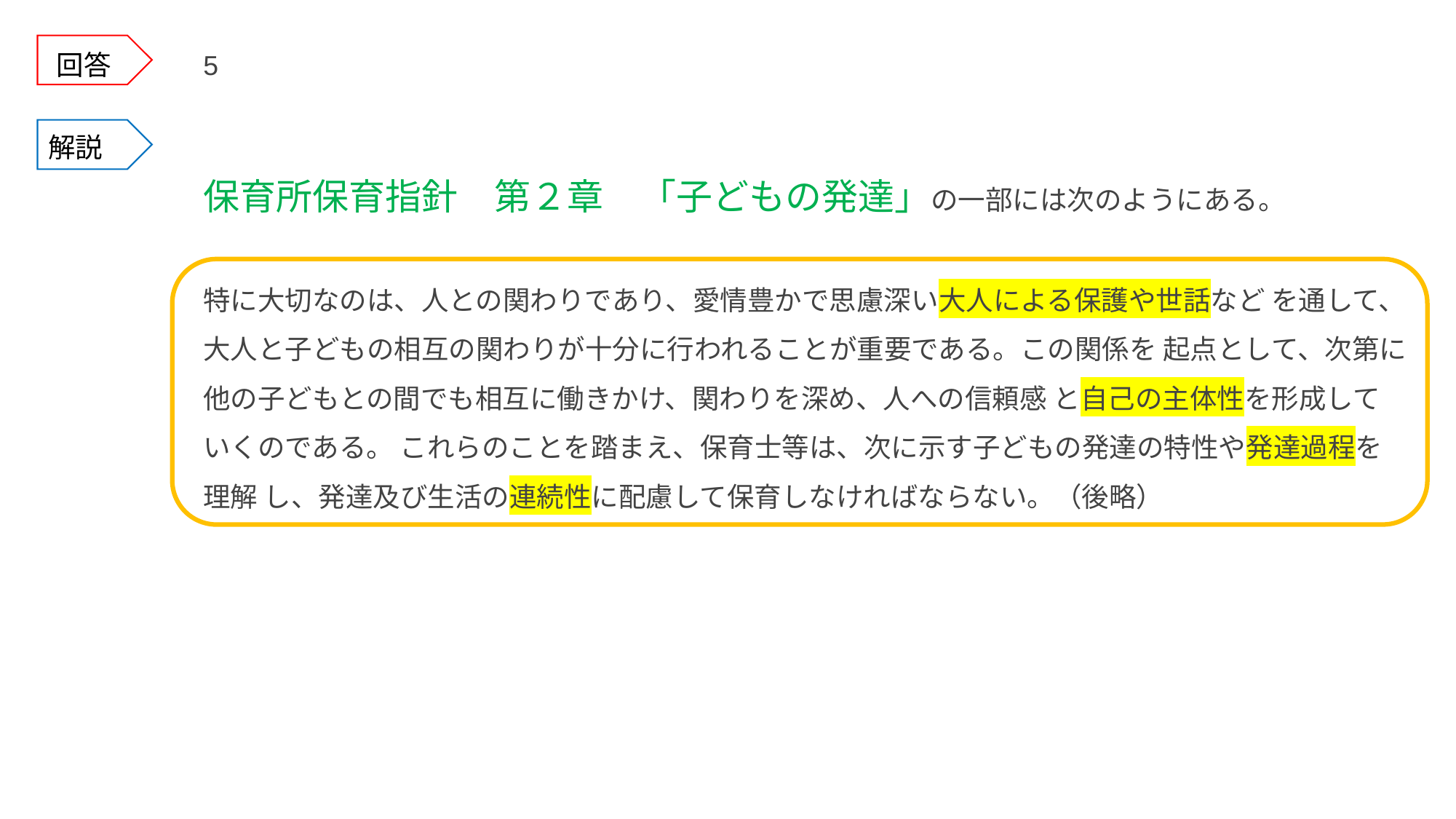

回答
5

解説
保育所保育指針　第２章　「子どもの発達」の一部には次のようにある。
特に大切なのは、人との関わりであり、愛情豊かで思慮深い大人による保護や世話など を通して、大人と子どもの相互の関わりが十分に行われることが重要である。この関係を 起点として、次第に他の子どもとの間でも相互に働きかけ、関わりを深め、人への信頼感 と自己の主体性を形成していくのである。 これらのことを踏まえ、保育士等は、次に示す子どもの発達の特性や発達過程を理解 し、発達及び生活の連続性に配慮して保育しなければならない。（後略）